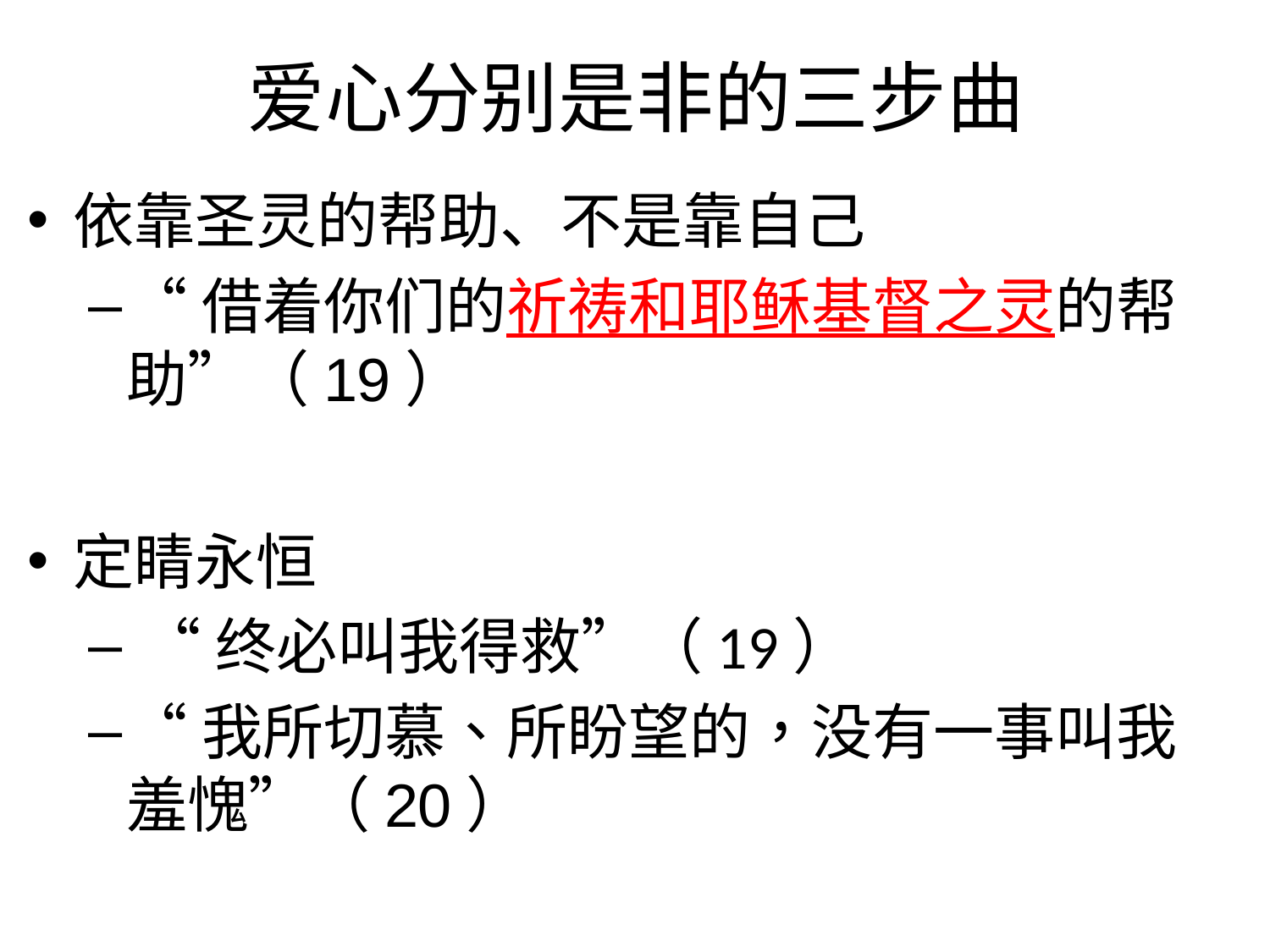

# 爱心分别是非的三步曲
依靠圣灵的帮助、不是靠自己
“借着你们的祈祷和耶稣基督之灵的帮助”（19）

定睛永恒
 “终必叫我得救”（19）
“我所切慕、所盼望的，没有一事叫我羞愧”（20）